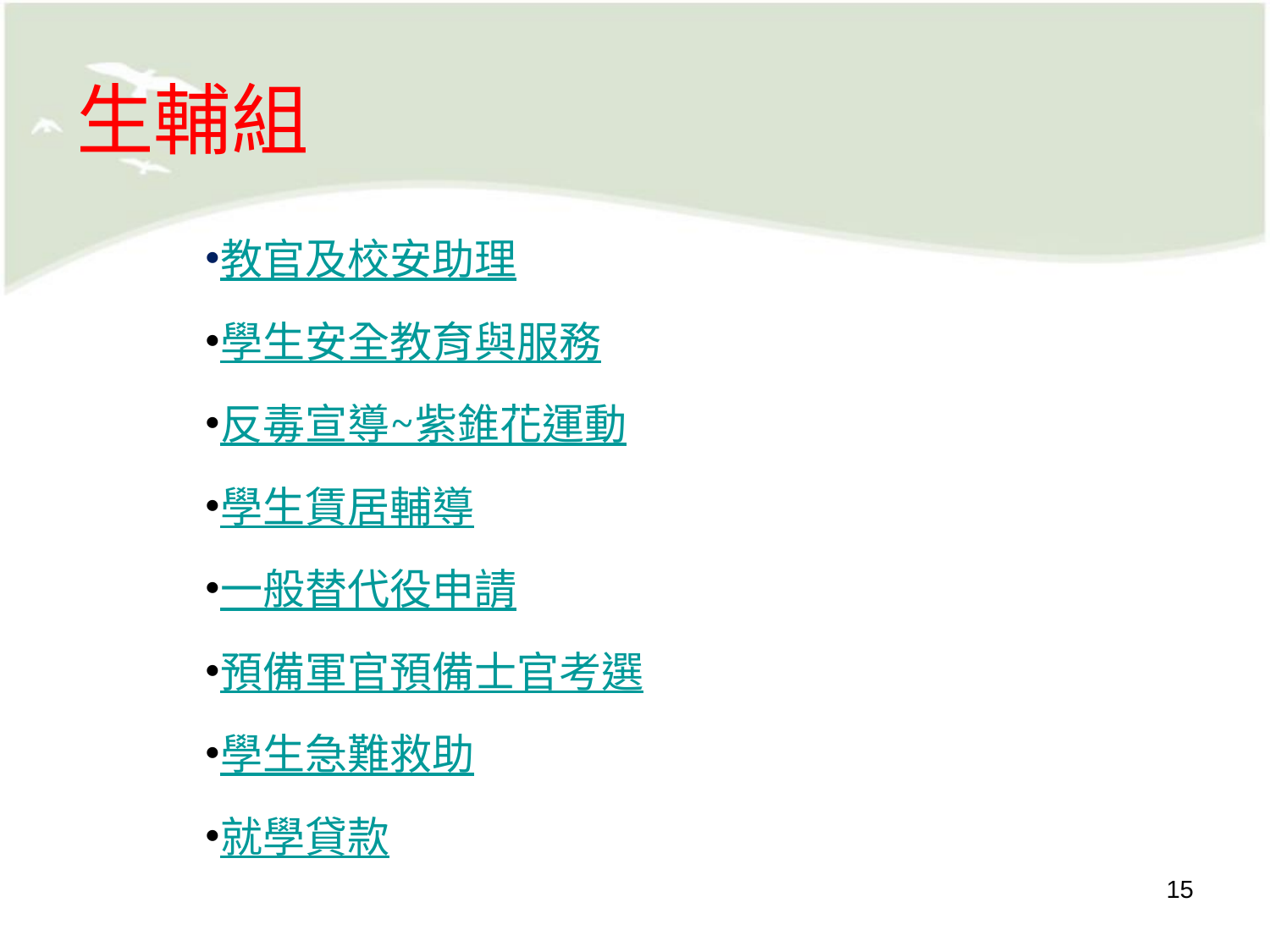

# 生輔組
教官及校安助理
學生安全教育與服務
反毒宣導~紫錐花運動
學生賃居輔導
一般替代役申請
預備軍官預備士官考選
學生急難救助
就學貸款

15